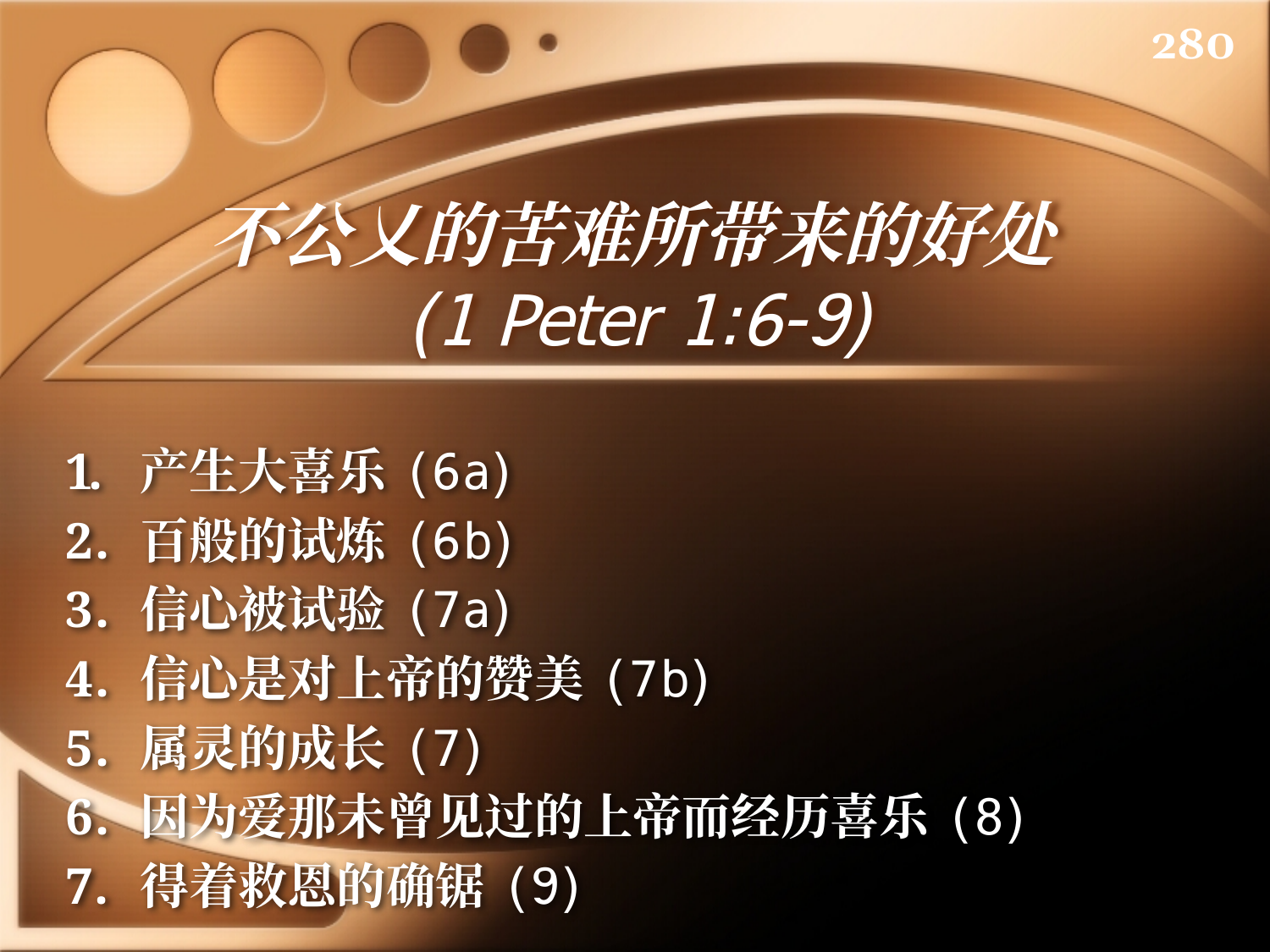

280
# 不公乂的苦难所带来的好处 (1 Peter 1:6-9)
产生大喜乐 (6a)
百般的试炼 (6b)
信心被试验 (7a)
信心是对上帝的赞美 (7b)
属灵的成长 (7)
因为爱那未曾见过的上帝而经历喜乐 (8)
得着救恩的确锯 (9)